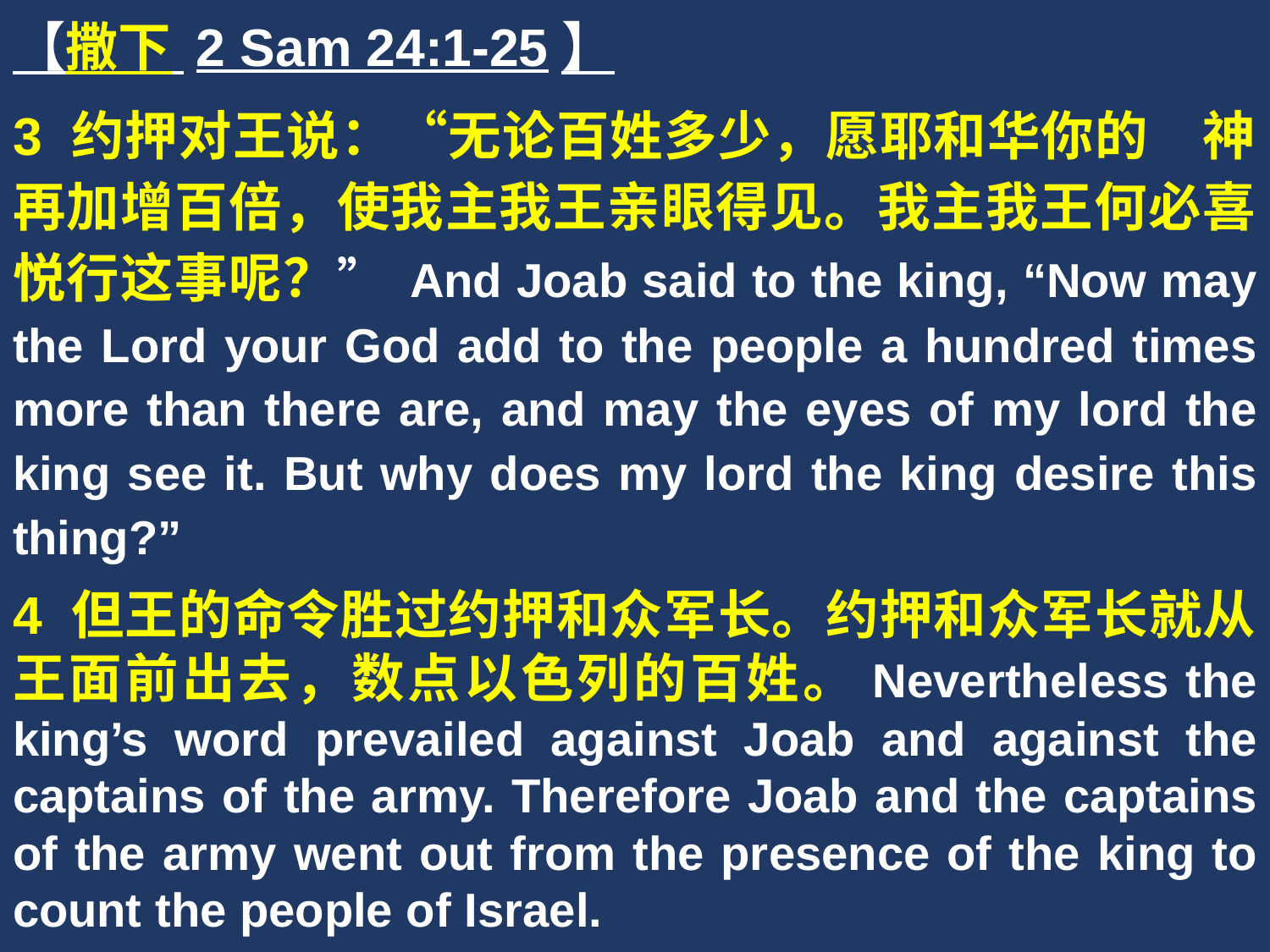

【撒下 2 Sam 24:1-25】
3 约押对王说：“无论百姓多少，愿耶和华你的　神再加增百倍，使我主我王亲眼得见。我主我王何必喜悦行这事呢？” And Joab said to the king, “Now may the Lord your God add to the people a hundred times more than there are, and may the eyes of my lord the king see it. But why does my lord the king desire this thing?”
4 但王的命令胜过约押和众军长。约押和众军长就从王面前出去，数点以色列的百姓。Nevertheless the king’s word prevailed against Joab and against the captains of the army. Therefore Joab and the captains of the army went out from the presence of the king to count the people of Israel.